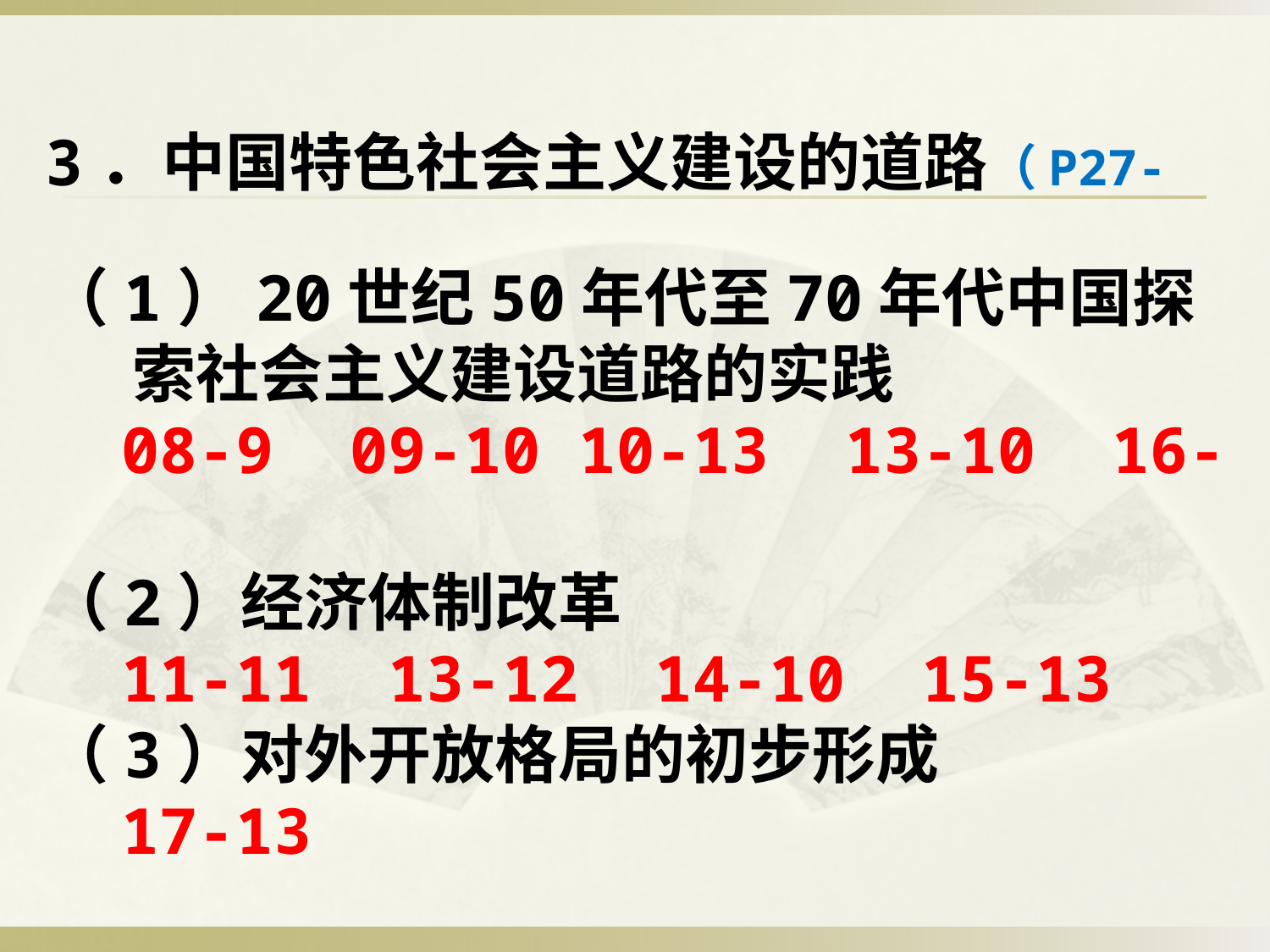

3．中国特色社会主义建设的道路（P27-30）
（1）20世纪50年代至70年代中国探
     索社会主义建设道路的实践
  08-9  09-10 10-13  13-10  16-13
（2）经济体制改革
  11-11  13-12  14-10  15-13
（3）对外开放格局的初步形成
  17-13